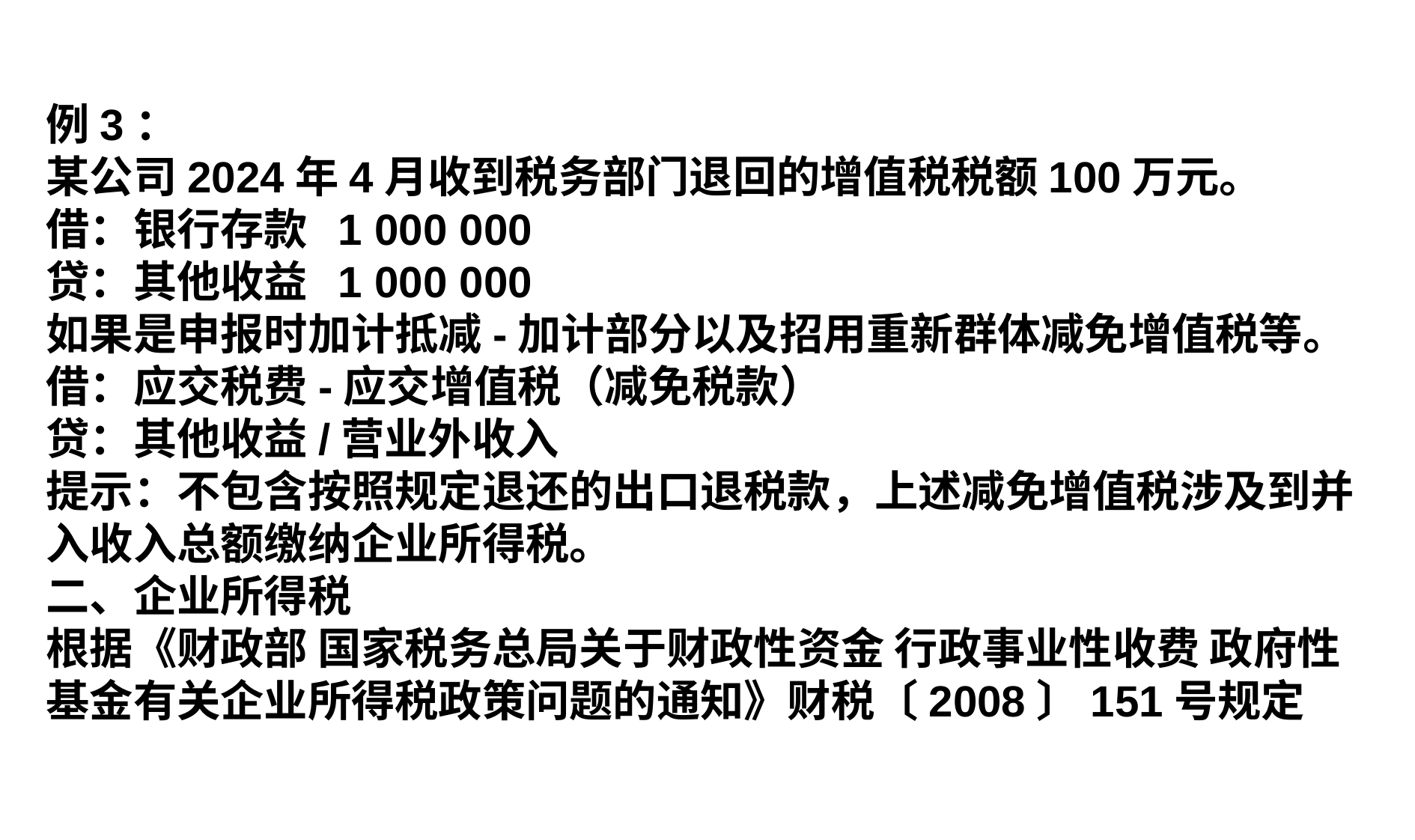

例3：
某公司2024年4月收到税务部门退回的增值税税额100万元。
借：银行存款  1 000 000
贷：其他收益  1 000 000
如果是申报时加计抵减-加计部分以及招用重新群体减免增值税等。
借：应交税费-应交增值税（减免税款）
贷：其他收益/营业外收入
提示：不包含按照规定退还的出口退税款，上述减免增值税涉及到并入收入总额缴纳企业所得税。
二、企业所得税
根据《财政部 国家税务总局关于财政性资金 行政事业性收费 政府性基金有关企业所得税政策问题的通知》财税〔2008〕151号规定